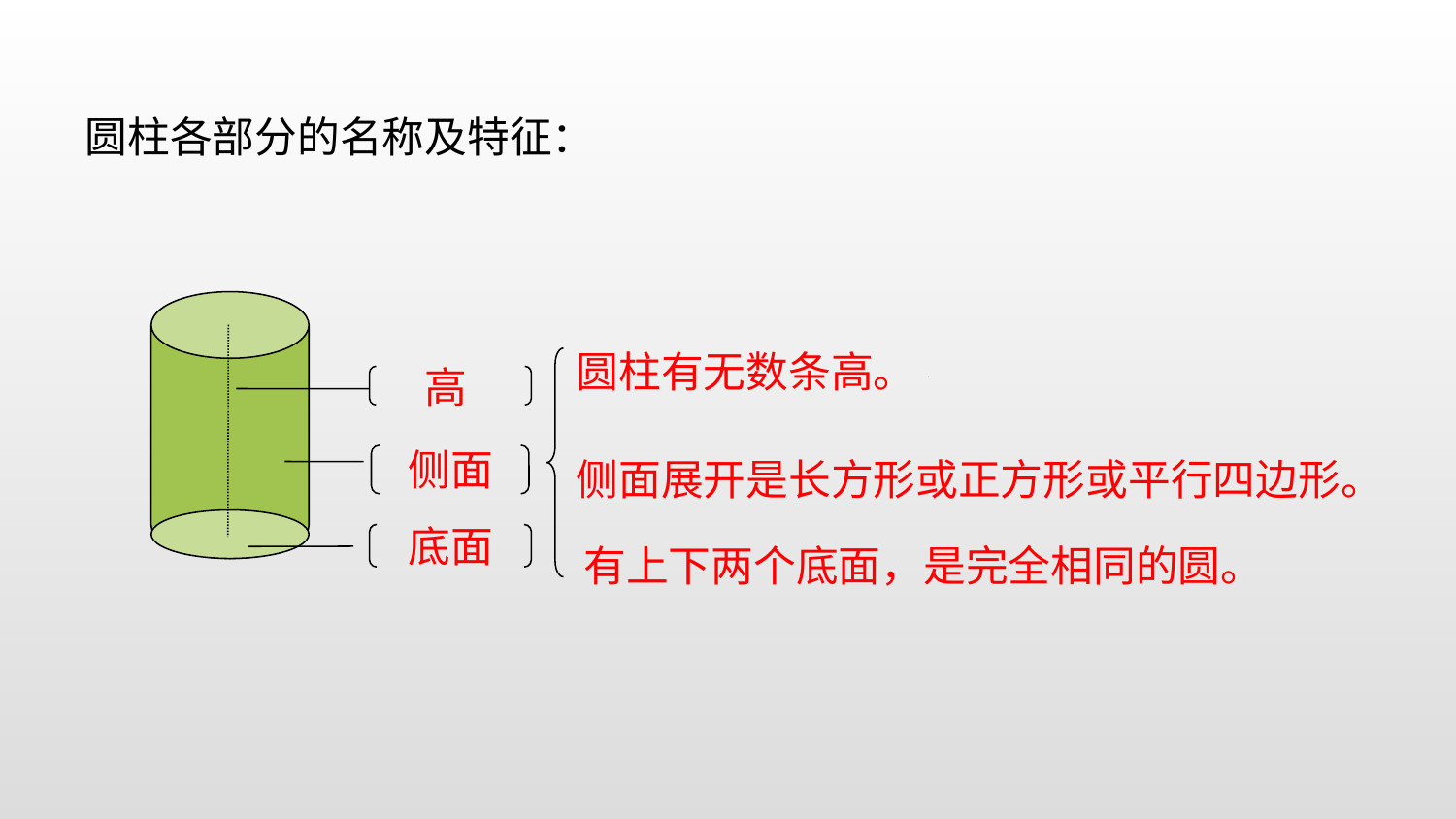

圆柱各部分的名称及特征：

圆柱有无数条高。

高

侧面展开是长方形或正方形或平行四边形。
侧面

底面

有上下两个底面，是完全相同的圆。